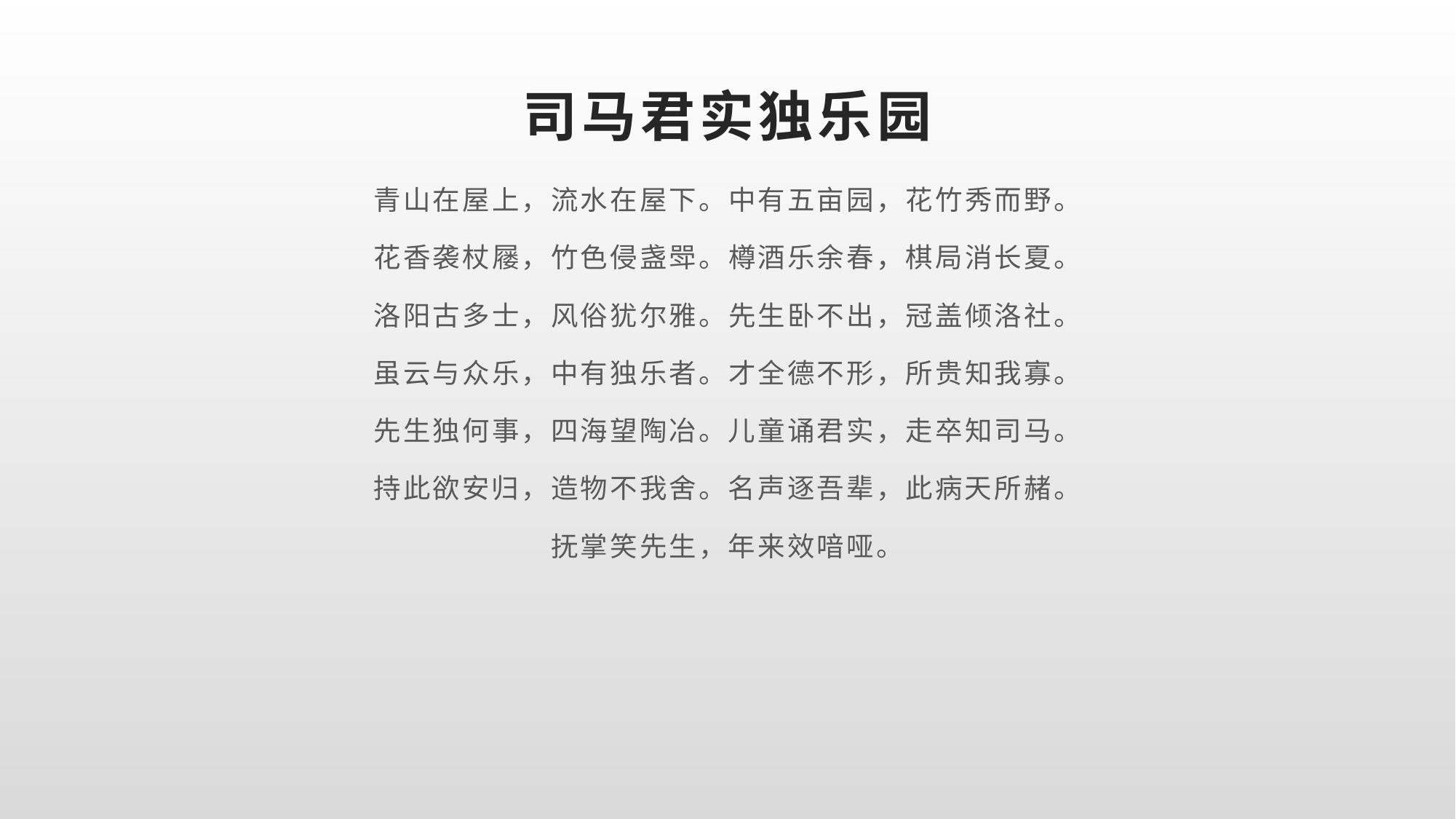

# 司马君实独乐园
青山在屋上，流水在屋下。中有五亩园，花竹秀而野。
花香袭杖屦，竹色侵盏斝。樽酒乐余春，棋局消长夏。
洛阳古多士，风俗犹尔雅。先生卧不出，冠盖倾洛社。
虽云与众乐，中有独乐者。才全德不形，所贵知我寡。
先生独何事，四海望陶冶。儿童诵君实，走卒知司马。
持此欲安归，造物不我舍。名声逐吾辈，此病天所赭。
抚掌笑先生，年来效喑哑。